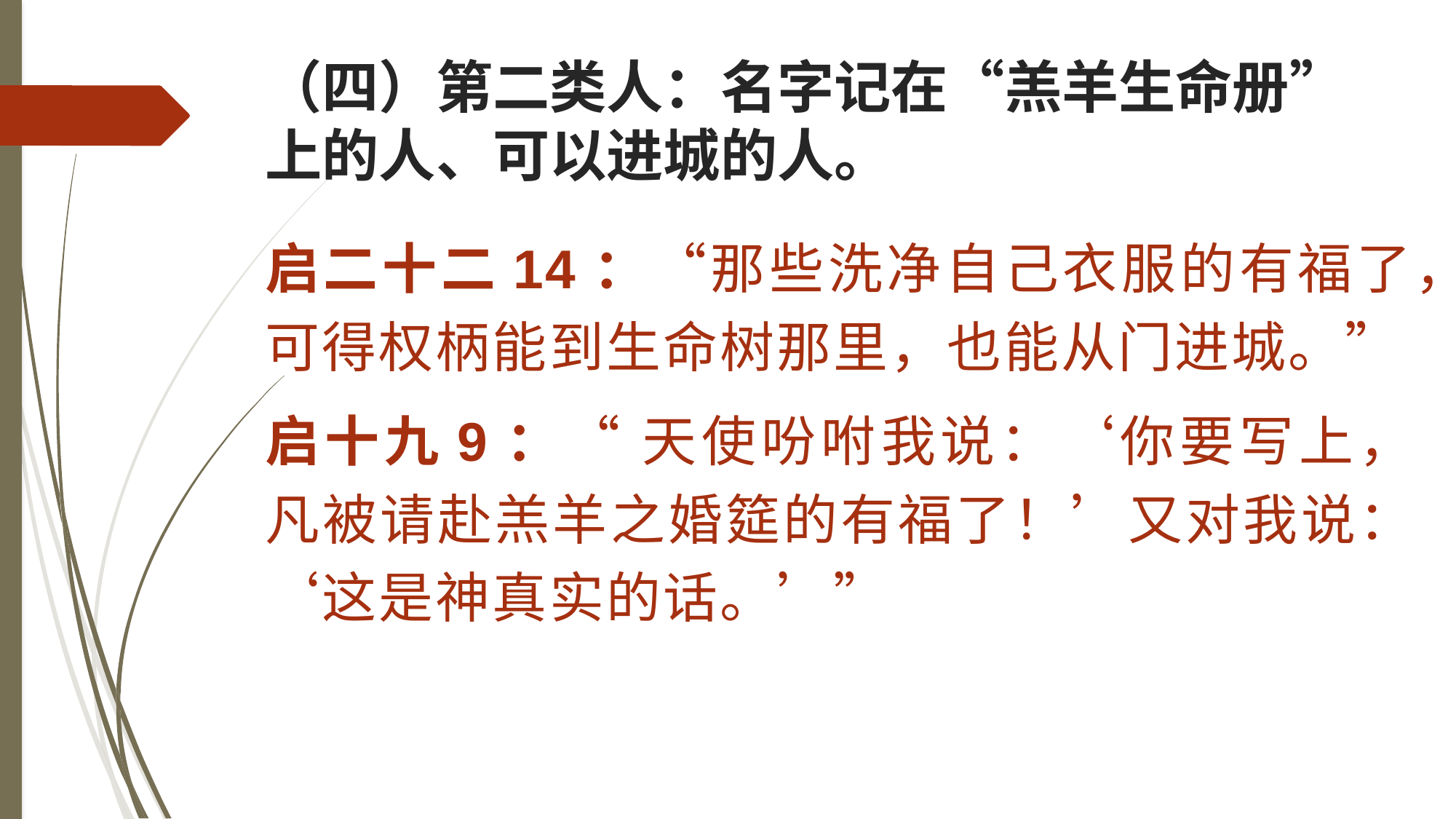

# （四）第二类人：名字记在“羔羊生命册”上的人、可以进城的人。
启二十二14：“那些洗净自己衣服的有福了，可得权柄能到生命树那里，也能从门进城。”
启十九9：“ 天使吩咐我说：‘你要写上，凡被请赴羔羊之婚筵的有福了！’又对我说：‘这是神真实的话。’”